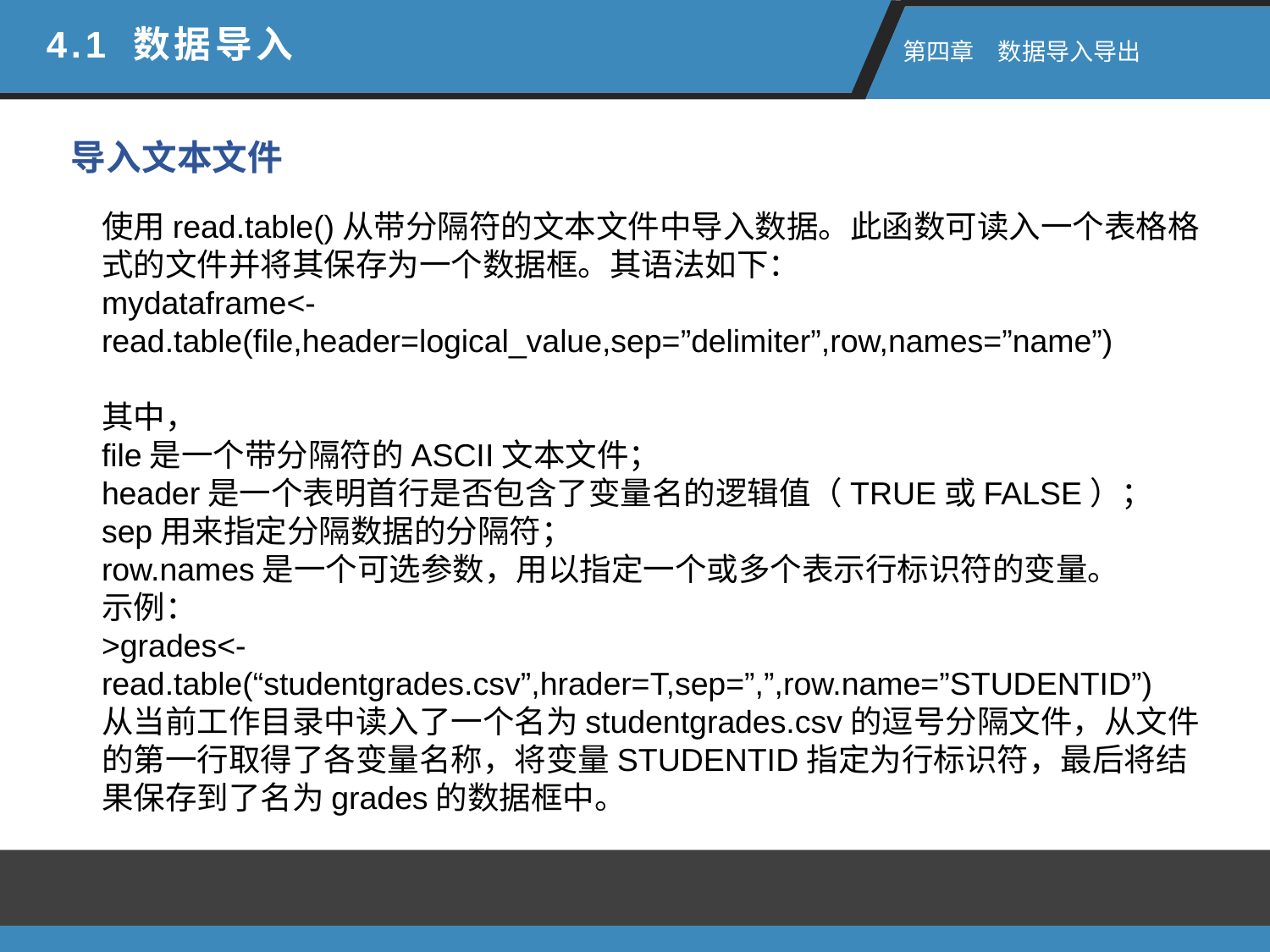

4.1 数据导入
  第四章　数据导入导出
导入文本文件
使用read.table()从带分隔符的文本文件中导入数据。此函数可读入一个表格格式的文件并将其保存为一个数据框。其语法如下：
mydataframe<-read.table(file,header=logical_value,sep=”delimiter”,row,names=”name”)

其中，
file是一个带分隔符的ASCII文本文件；
header是一个表明首行是否包含了变量名的逻辑值（TRUE或FALSE）；
sep用来指定分隔数据的分隔符；
row.names是一个可选参数，用以指定一个或多个表示行标识符的变量。
示例：
>grades<-read.table(“studentgrades.csv”,hrader=T,sep=”,”,row.name=”STUDENTID”)
从当前工作目录中读入了一个名为studentgrades.csv的逗号分隔文件，从文件的第一行取得了各变量名称，将变量STUDENTID指定为行标识符，最后将结果保存到了名为grades的数据框中。